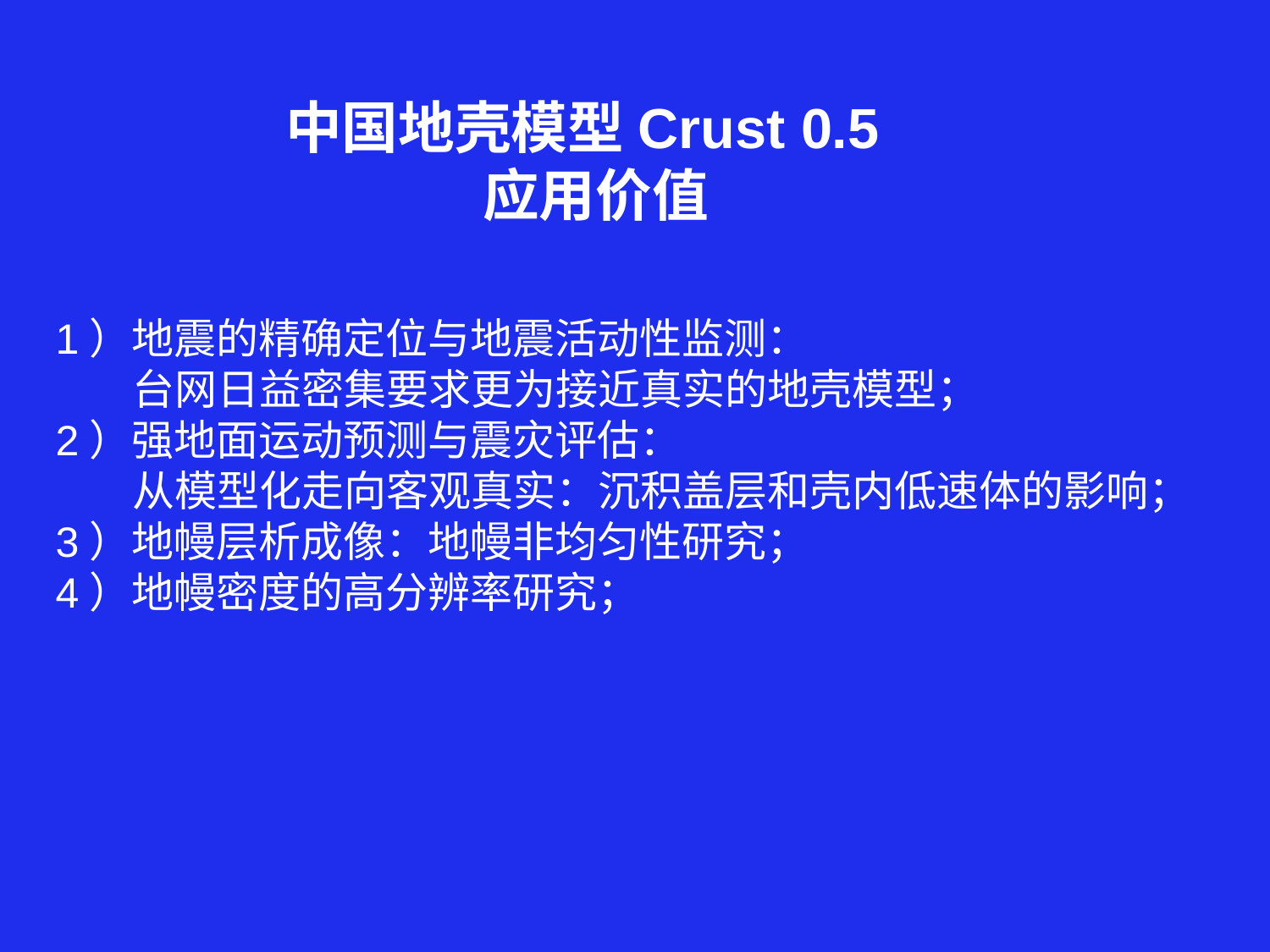

中国地壳模型Crust 0.5
 应用价值
1）地震的精确定位与地震活动性监测：
       台网日益密集要求更为接近真实的地壳模型；
2）强地面运动预测与震灾评估：
       从模型化走向客观真实：沉积盖层和壳内低速体的影响；
3）地幔层析成像：地幔非均匀性研究；
4）地幔密度的高分辨率研究；